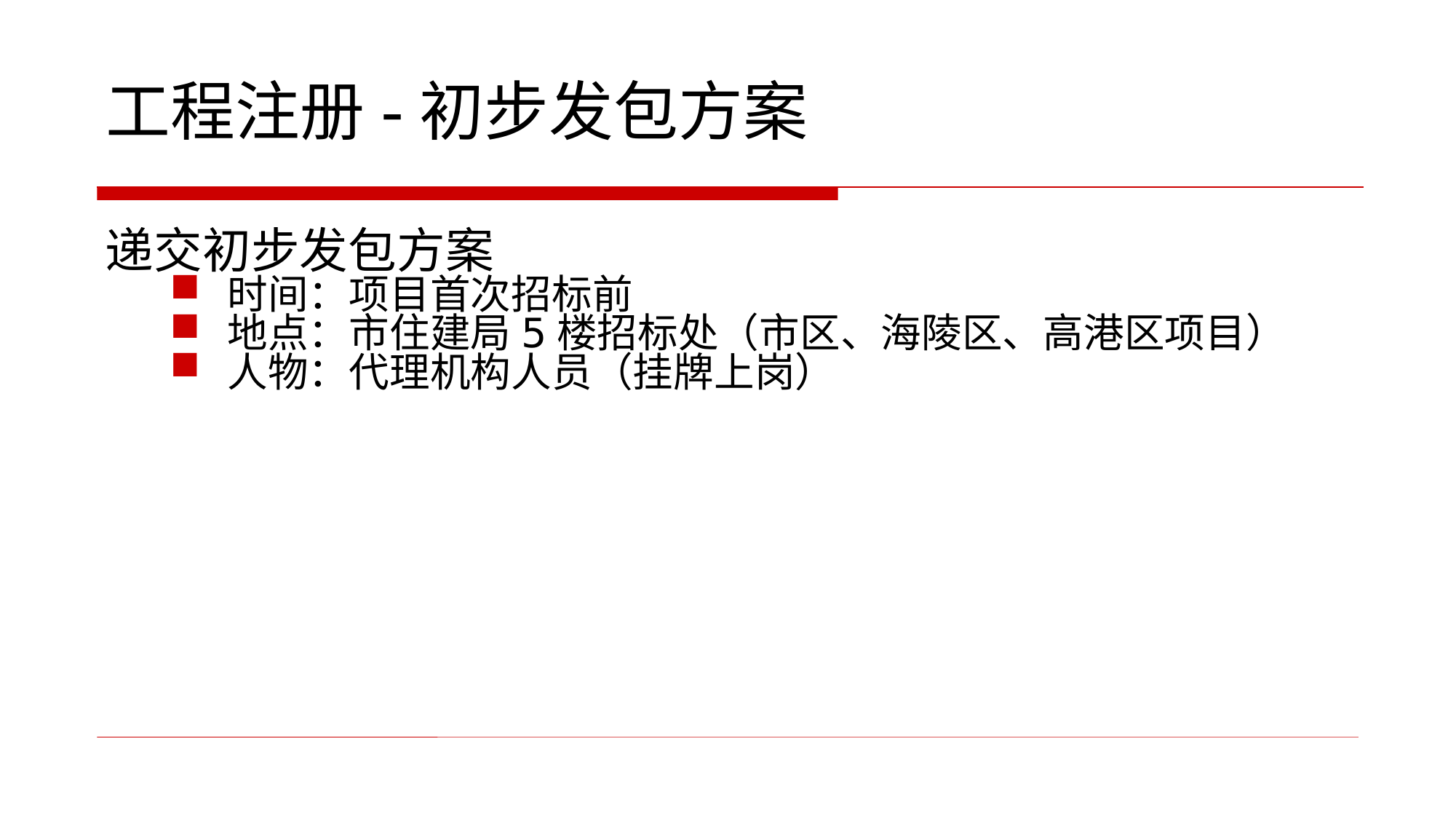

工程注册-初步发包方案

递交初步发包方案
 时间：项目首次招标前
 地点：市住建局5楼招标处（市区、海陵区、高港区项目）
 人物：代理机构人员（挂牌上岗）